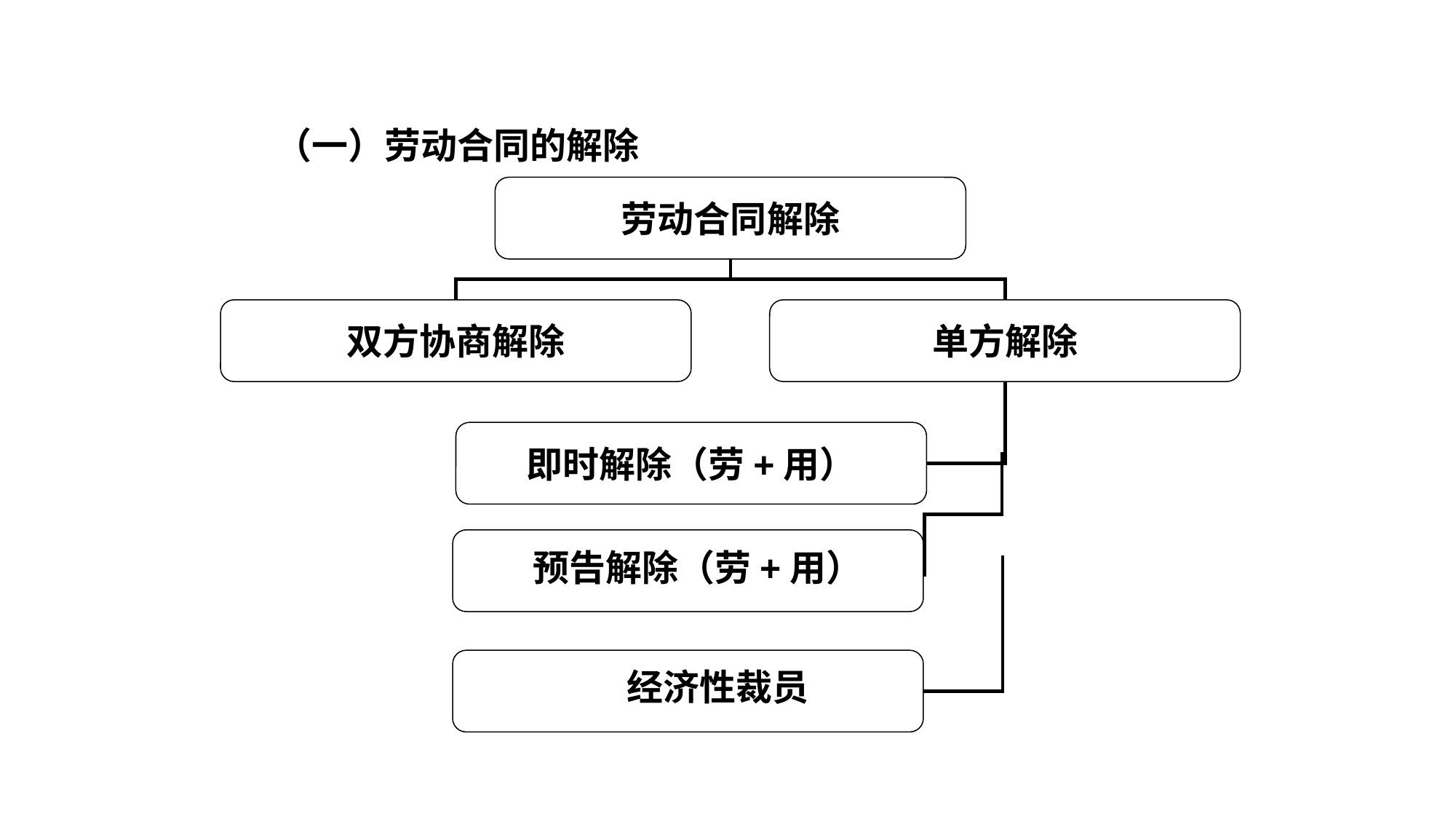

（一）劳动合同的解除

劳动合同解除
双方协商解除
单方解除
即时解除（劳+用）

预告解除（劳+用）

经济性裁员